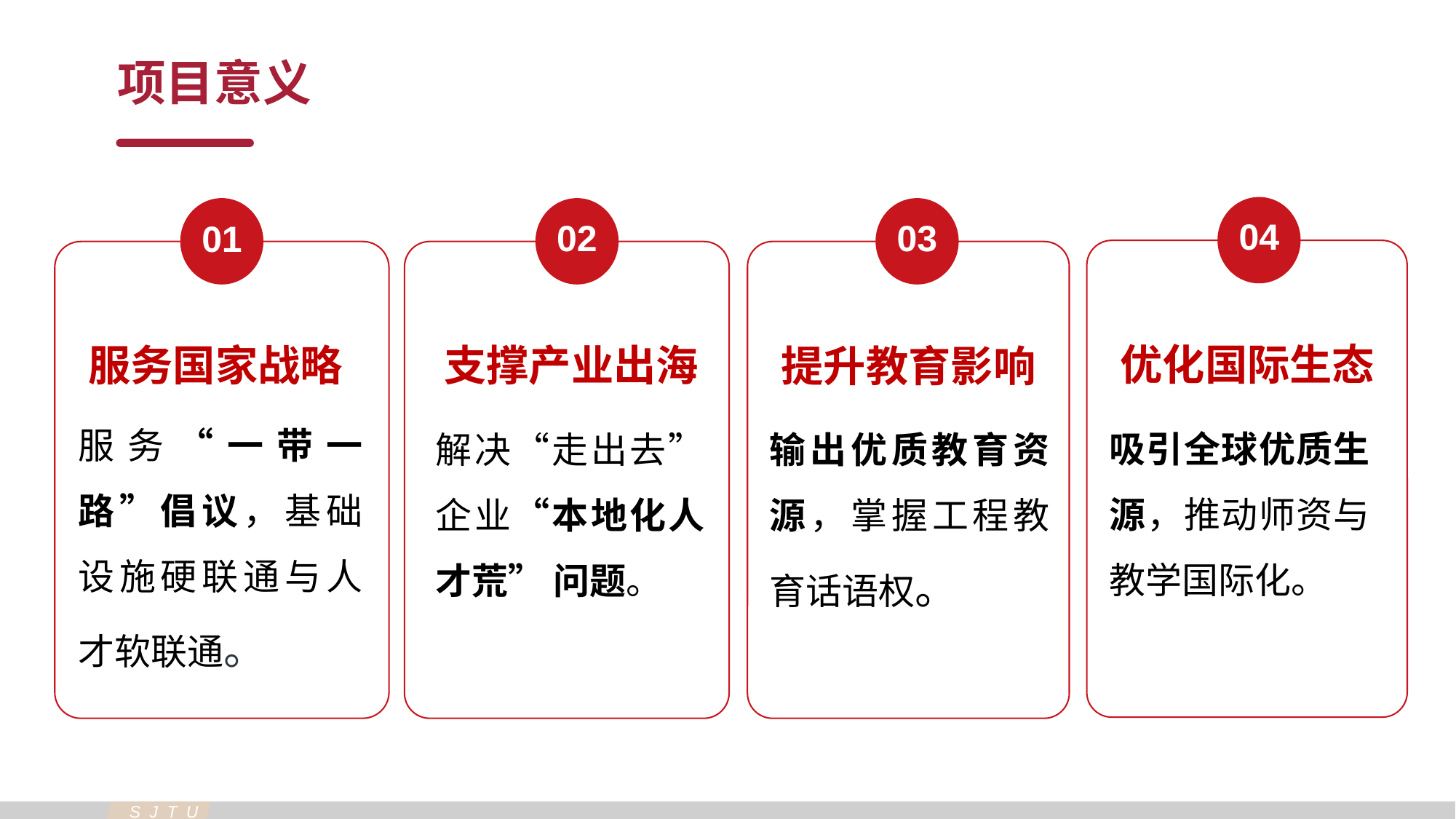

项目意义

04
02
03
01

优化国际生态
服务国家战略
支撑产业出海
提升教育影响
服务“一带一路”倡议，基础设施硬联通与人才软联通。
吸引全球优质生源，推动师资与教学国际化。
解决“走出去”企业“本地化人才荒” 问题。
输出优质教育资源，掌握工程教育话语权。